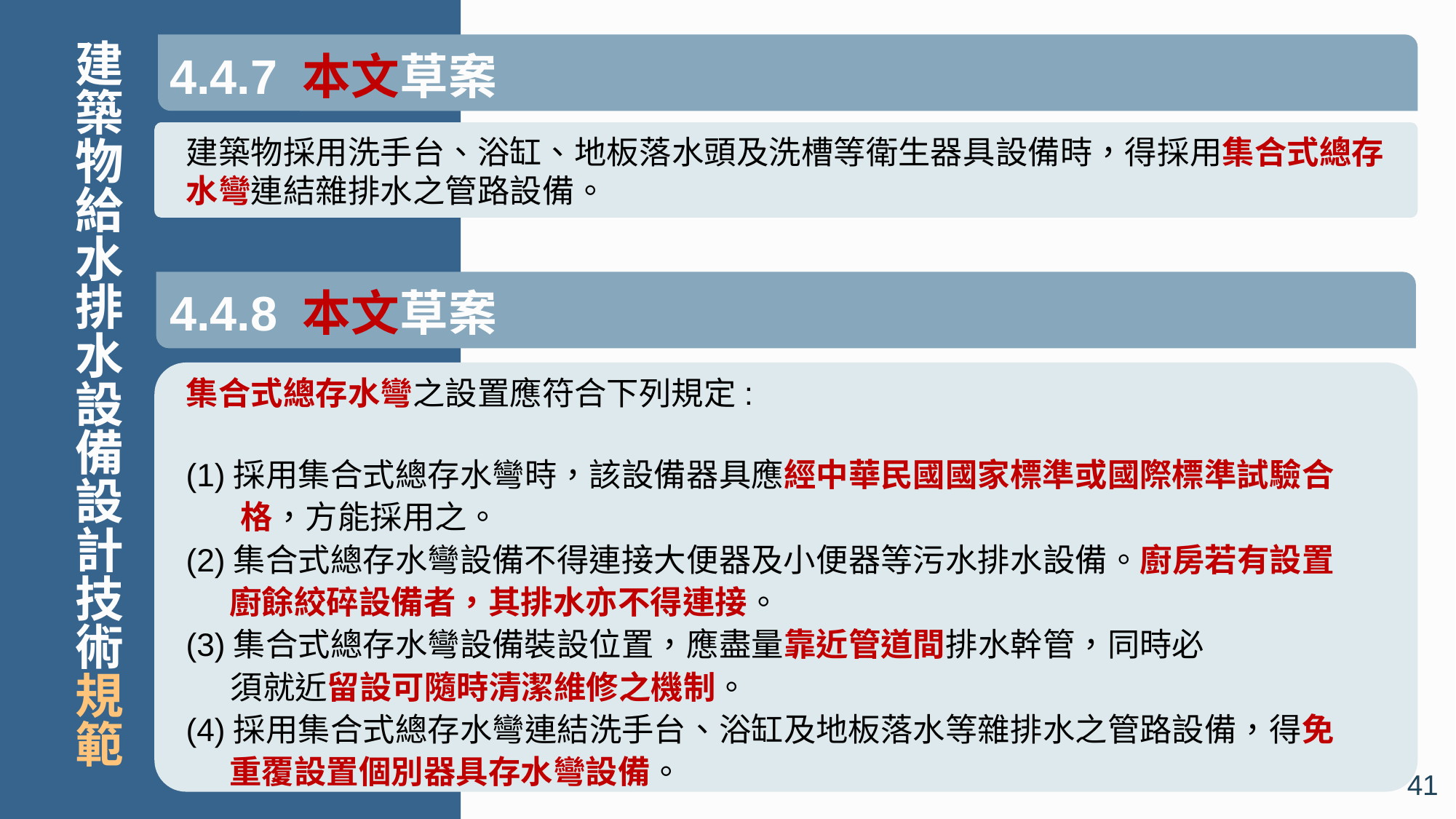

# 建築物給水排水設備設計技術規範

 4.4.7 本文草案

建築物採用洗手台、浴缸、地板落水頭及洗槽等衛生器具設備時，得採用集合式總存水彎連結雜排水之管路設備。

 4.4.8 本文草案

集合式總存水彎之設置應符合下列規定:

(1)採用集合式總存水彎時，該設備器具應經中華民國國家標準或國際標準試驗合格，方能採用之。
(2)集合式總存水彎設備不得連接大便器及小便器等污水排水設備。廚房若有設置廚餘絞碎設備者，其排水亦不得連接。
(3)集合式總存水彎設備裝設位置，應盡量靠近管道間排水幹管，同時必
     須就近留設可隨時清潔維修之機制。
(4)採用集合式總存水彎連結洗手台、浴缸及地板落水等雜排水之管路設備，得免重覆設置個別器具存水彎設備。
41